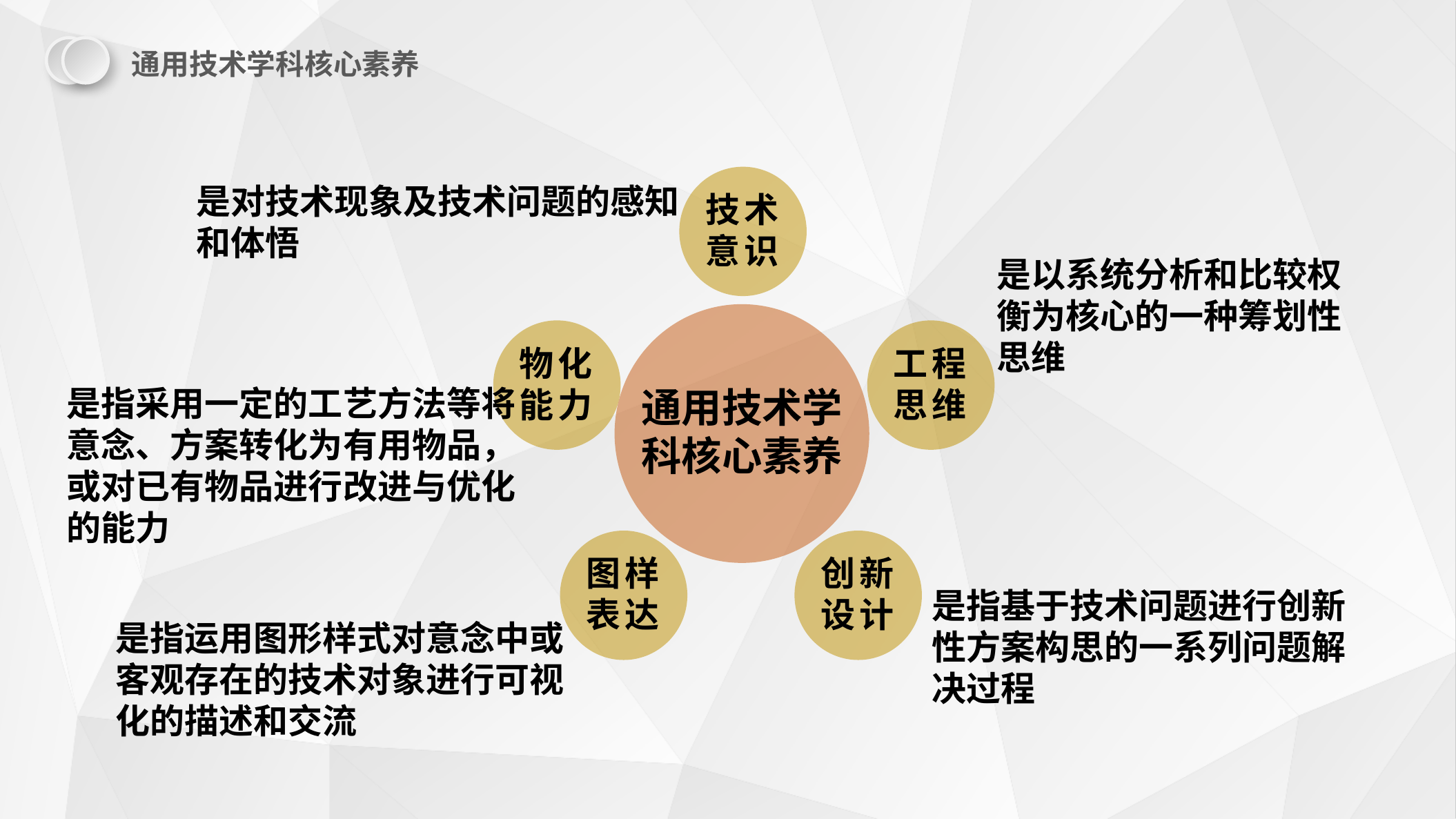

通用技术学科核心素养

技术意识
是对技术现象及技术问题的感知和体悟
是以系统分析和比较权衡为核心的一种筹划性思维

通用技术学科核心素养

物化能力

工程思维
是指采用一定的工艺方法等将意念、方案转化为有用物品，或对已有物品进行改进与优化的能力

图样表达

创新设计
是指基于技术问题进行创新性方案构思的一系列问题解决过程
是指运用图形样式对意念中或客观存在的技术对象进行可视化的描述和交流